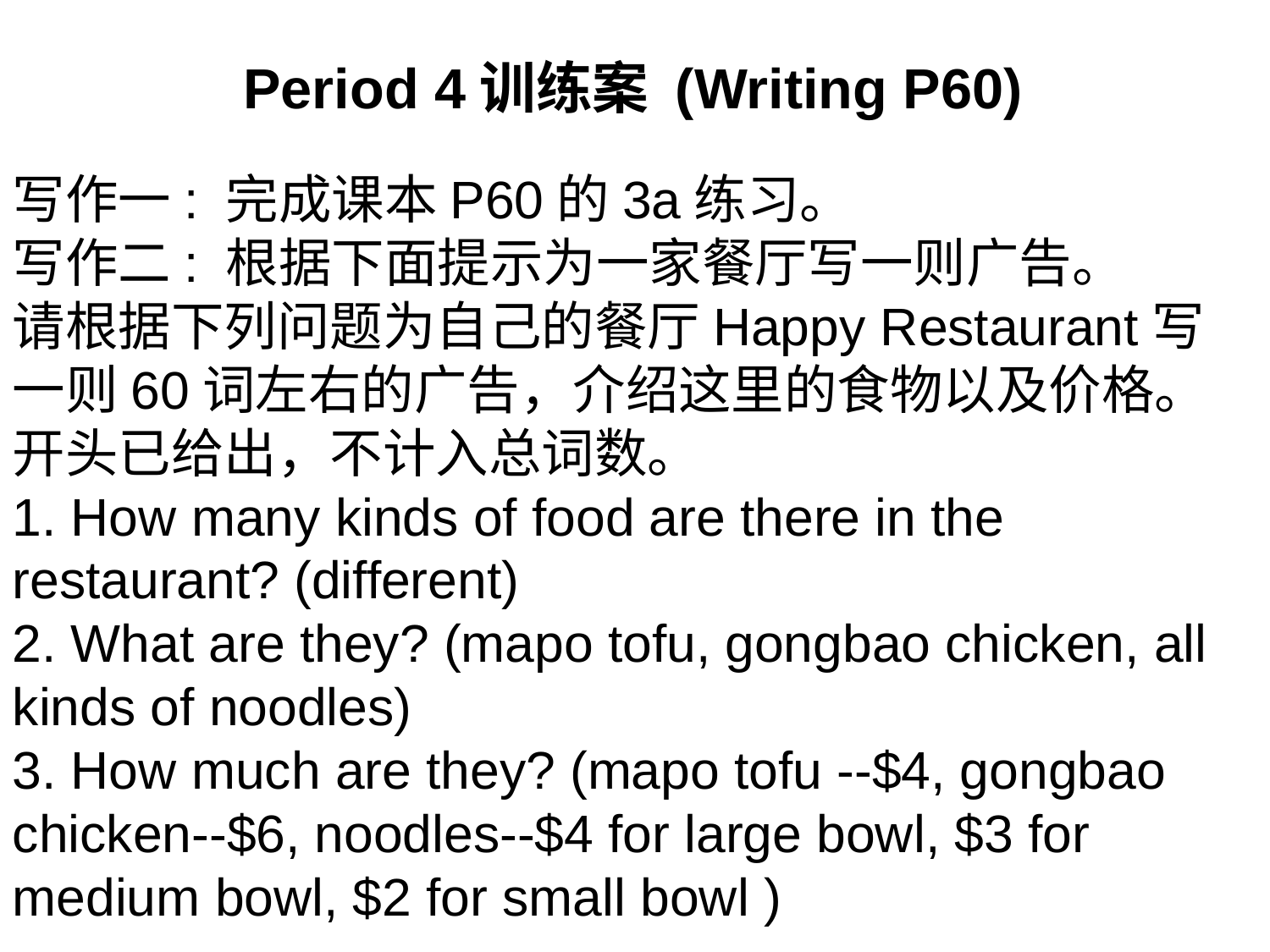

Period 4训练案 (Writing P60)
写作一: 完成课本P60的3a练习。
写作二: 根据下面提示为一家餐厅写一则广告。
请根据下列问题为自己的餐厅Happy Restaurant写一则60词左右的广告，介绍这里的食物以及价格。开头已给出，不计入总词数。
1. How many kinds of food are there in the restaurant? (different)
2. What are they? (mapo tofu, gongbao chicken, all kinds of noodles)
3. How much are they? (mapo tofu --$4, gongbao chicken--$6, noodles--$4 for large bowl, $3 for medium bowl, $2 for small bowl )